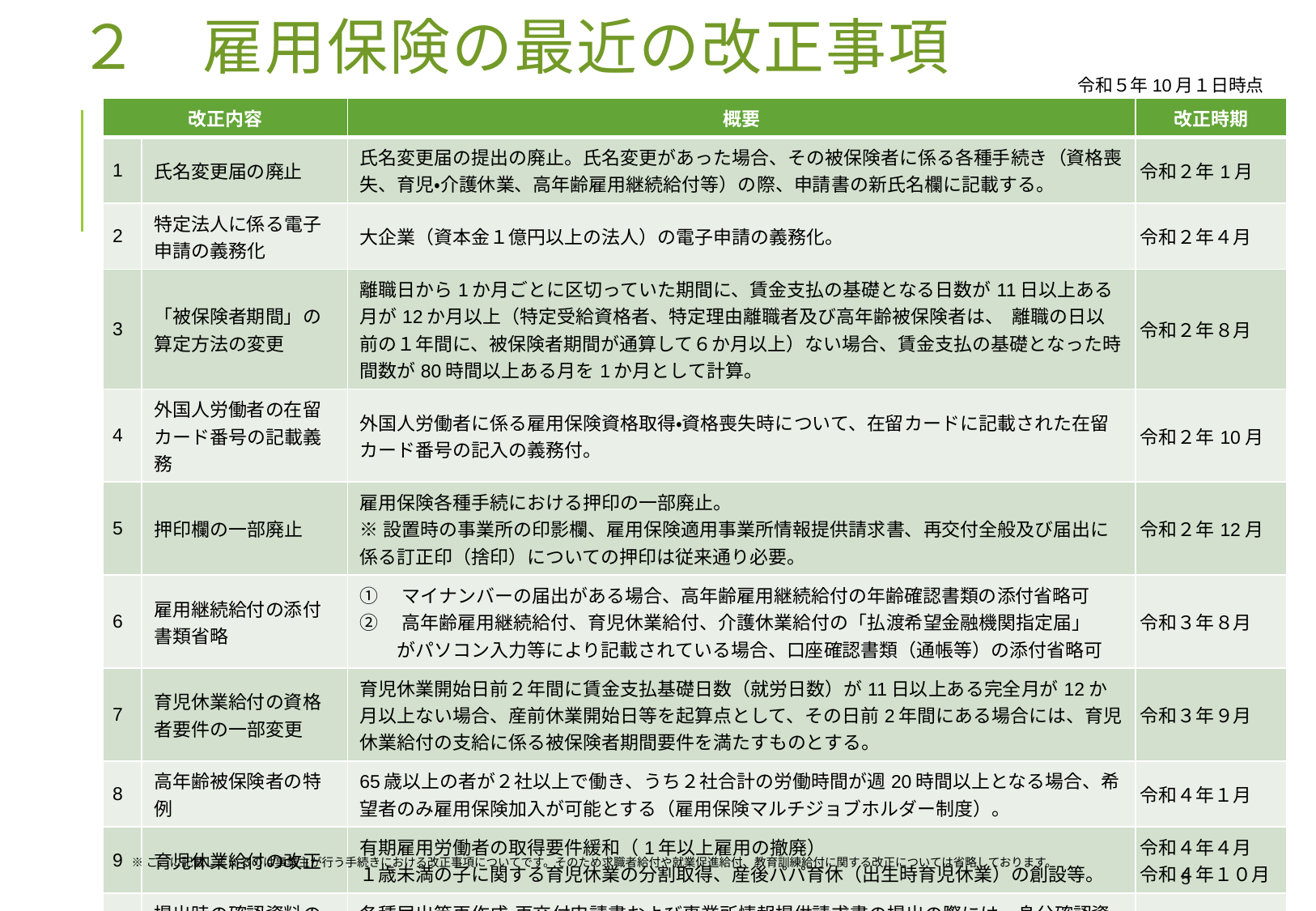

２　雇用保険の最近の改正事項
令和５年10月１日時点
| 改正内容 |  | 概要 | 改正時期 |
| --- | --- | --- | --- |
| 1 | 氏名変更届の廃止 | 氏名変更届の提出の廃止。氏名変更があった場合、その被保険者に係る各種手続き（資格喪失、育児・介護休業、高年齢雇用継続給付等）の際、申請書の新氏名欄に記載する。 | 令和２年1月 |
| 2 | 特定法人に係る電子申請の義務化 | 大企業（資本金１億円以上の法人）の電子申請の義務化。 | 令和２年４月 |
| 3 | 「被保険者期間」の 算定方法の変更 | 離職日から1か月ごとに区切っていた期間に、賃金支払の基礎となる日数が11日以上ある月が12か月以上（特定受給資格者、特定理由離職者及び高年齢被保険者は、 離職の日以前の１年間に、被保険者期間が通算して６か月以上）ない場合、賃金支払の基礎となった時間数が80時間以上ある月を1か月として計算。 | 令和２年８月 |
| 4 | 外国人労働者の在留カード番号の記載義務 | 外国人労働者に係る雇用保険資格取得・資格喪失時について、在留カードに記載された在留カード番号の記入の義務付。 | 令和２年10月 |
| 5 | 押印欄の一部廃止 | 雇用保険各種手続における押印の一部廃止。 ※設置時の事業所の印影欄、雇用保険適用事業所情報提供請求書、再交付全般及び届出に係る訂正印（捨印）についての押印は従来通り必要。 | 令和２年12月 |
| 6 | 雇用継続給付の添付書類省略 | ①　マイナンバーの届出がある場合、高年齢雇用継続給付の年齢確認書類の添付省略可 ②　高年齢雇用継続給付、育児休業給付、介護休業給付の「払渡希望金融機関指定届」 　　がパソコン入力等により記載されている場合、口座確認書類（通帳等）の添付省略可 | 令和３年８月 |
| 7 | 育児休業給付の資格者要件の一部変更 | 育児休業開始日前２年間に賃金支払基礎日数（就労日数）が11日以上ある完全月が12か月以上ない場合、産前休業開始日等を起算点として、その日前2年間にある場合には、育児休業給付の支給に係る被保険者期間要件を満たすものとする。 | 令和３年９月 |
| 8 | 高年齢被保険者の特例 | 65歳以上の者が２社以上で働き、うち２社合計の労働時間が週20時間以上となる場合、希望者のみ雇用保険加入が可能とする（雇用保険マルチジョブホルダー制度）。 | 令和４年１月 |
| 9 | 育児休業給付の改正 | 有期雇用労働者の取得要件緩和（1年以上雇用の撤廃） １歳未満の子に関する育児休業の分割取得、産後パパ育休（出生時育児休業）の創設等。 | 令和４年４月 令和４年１０月 |
| 10 | 提出時の確認資料の提示 | 各種届出等再作成・再交付申請書および事業所情報提供請求書の提出の際には、身分確認資料の提出が必要。 | 令和５年１０月 |
※ここに記載しているのは事業主が行う手続きにおける改正事項についてです。そのため求職者給付や就業促進給付、教育訓練給付に関する改正については省略しております。
5